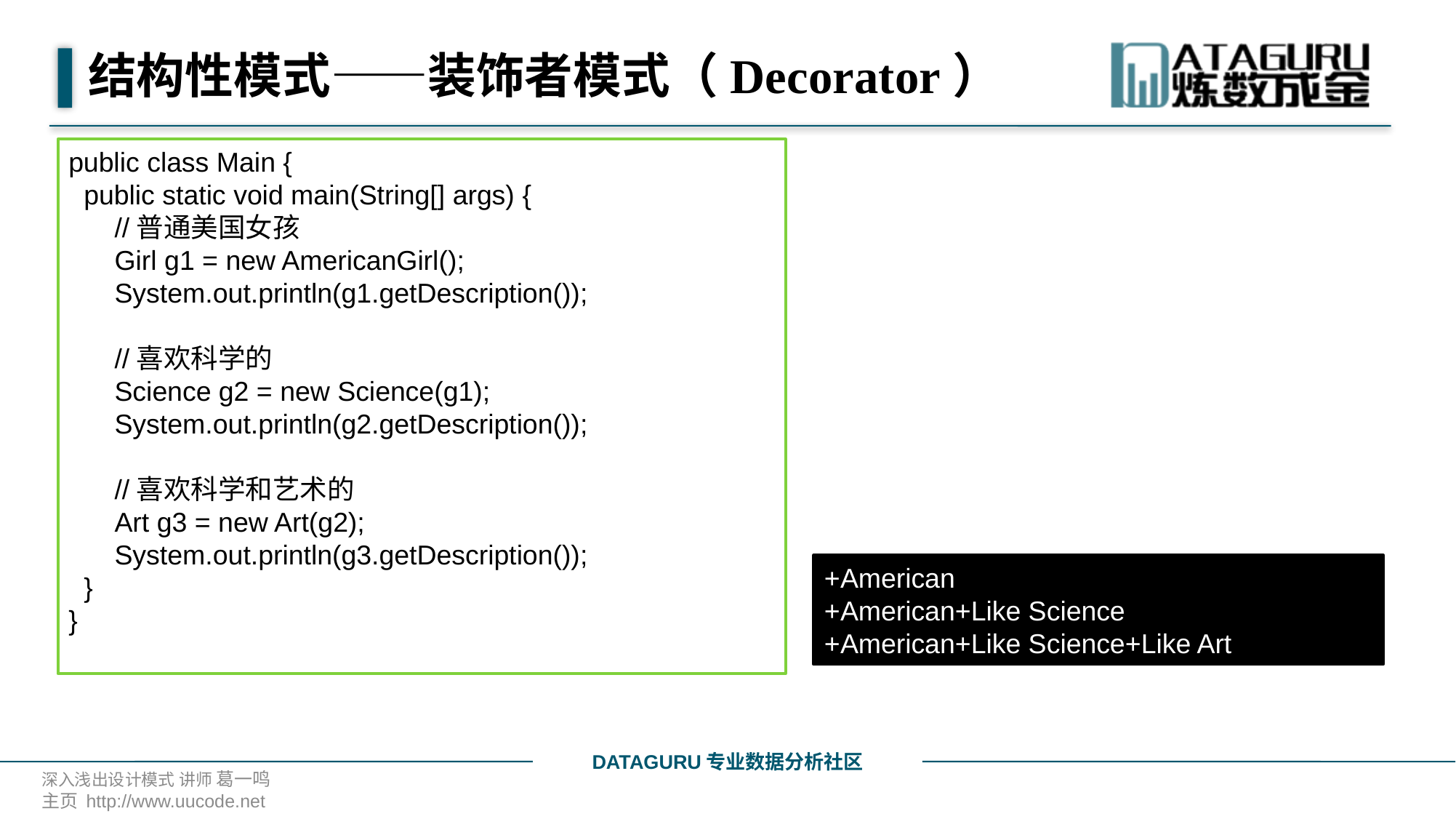

# 结构性模式——装饰者模式（Decorator）
public class Main {
  public static void main(String[] args) {
      //普通美国女孩
      Girl g1 = new AmericanGirl();
      System.out.println(g1.getDescription());

      //喜欢科学的
      Science g2 = new Science(g1);
      System.out.println(g2.getDescription());

      //喜欢科学和艺术的
      Art g3 = new Art(g2);
      System.out.println(g3.getDescription());
  }
}

+American
+American+Like Science
+American+Like Science+Like Art